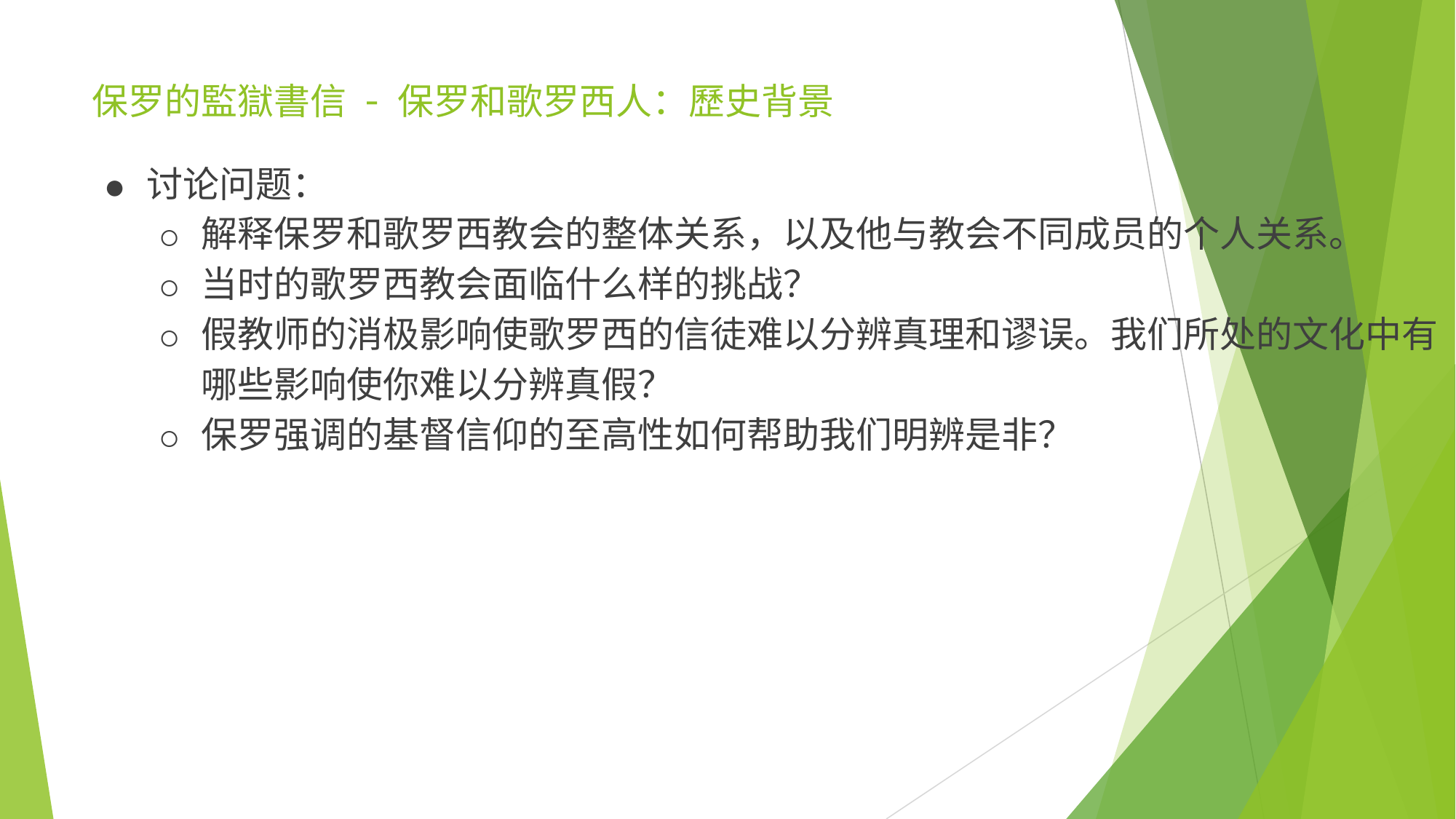

# 保罗的監獄書信 - 保罗和歌罗西人：歷史背景
讨论问题：
解释保罗和歌罗西教会的整体关系，以及他与教会不同成员的个人关系。
当时的歌罗西教会面临什么样的挑战？
假教师的消极影响使歌罗西的信徒难以分辨真理和谬误。我们所处的文化中有哪些影响使你难以分辨真假？
保罗强调的基督信仰的至高性如何帮助我们明辨是非？